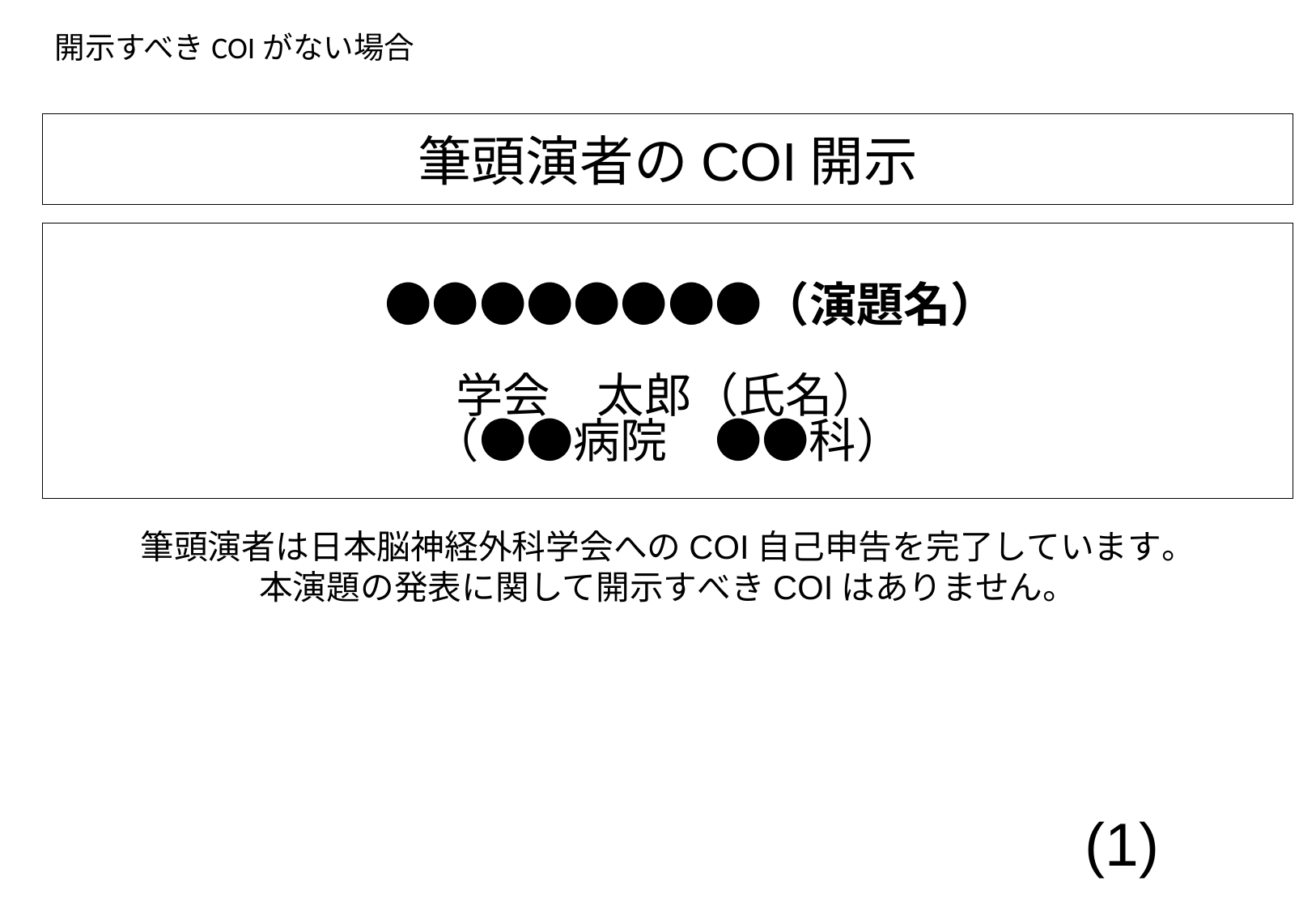

開示すべきCOIがない場合
筆頭演者のCOI開示

　●●●●●●●●（演題名）

学会　太郎（氏名）
（●●病院　●●科）

筆頭演者は日本脳神経外科学会へのCOI自己申告を完了しています。
本演題の発表に関して開示すべきCOIはありません。
(1)